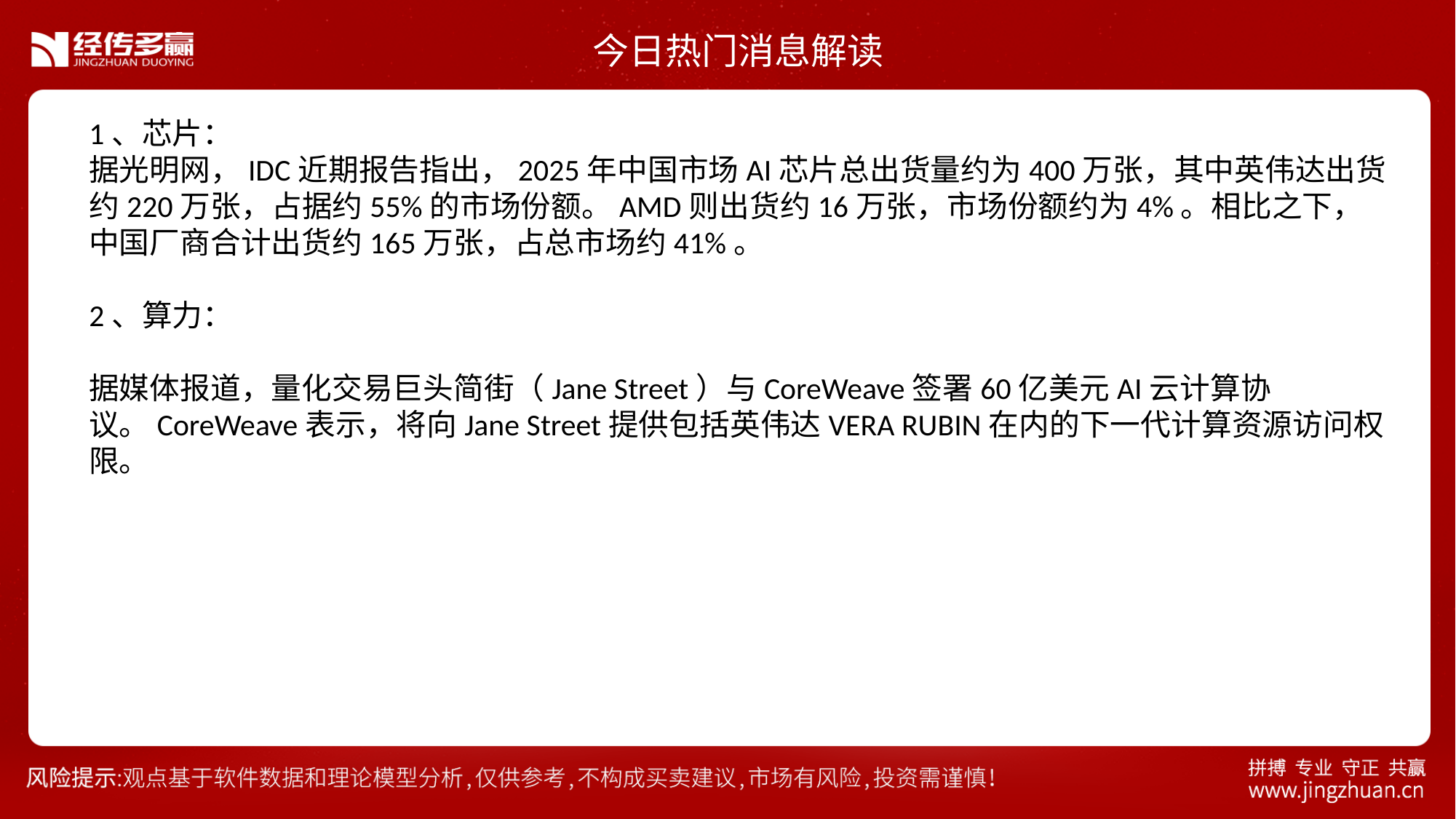

今日热门消息解读
1、芯片：
据光明网，IDC近期报告指出，2025年中国市场AI芯片总出货量约为400万张，其中英伟达出货约220万张，占据约55%的市场份额。AMD则出货约16万张，市场份额约为4%。相比之下，中国厂商合计出货约165万张，占总市场约41%。

2、算力：

据媒体报道，量化交易巨头简街（Jane Street）与CoreWeave签署60亿美元AI云计算协议。CoreWeave表示，将向Jane Street提供包括英伟达VERA RUBIN在内的下一代计算资源访问权限。